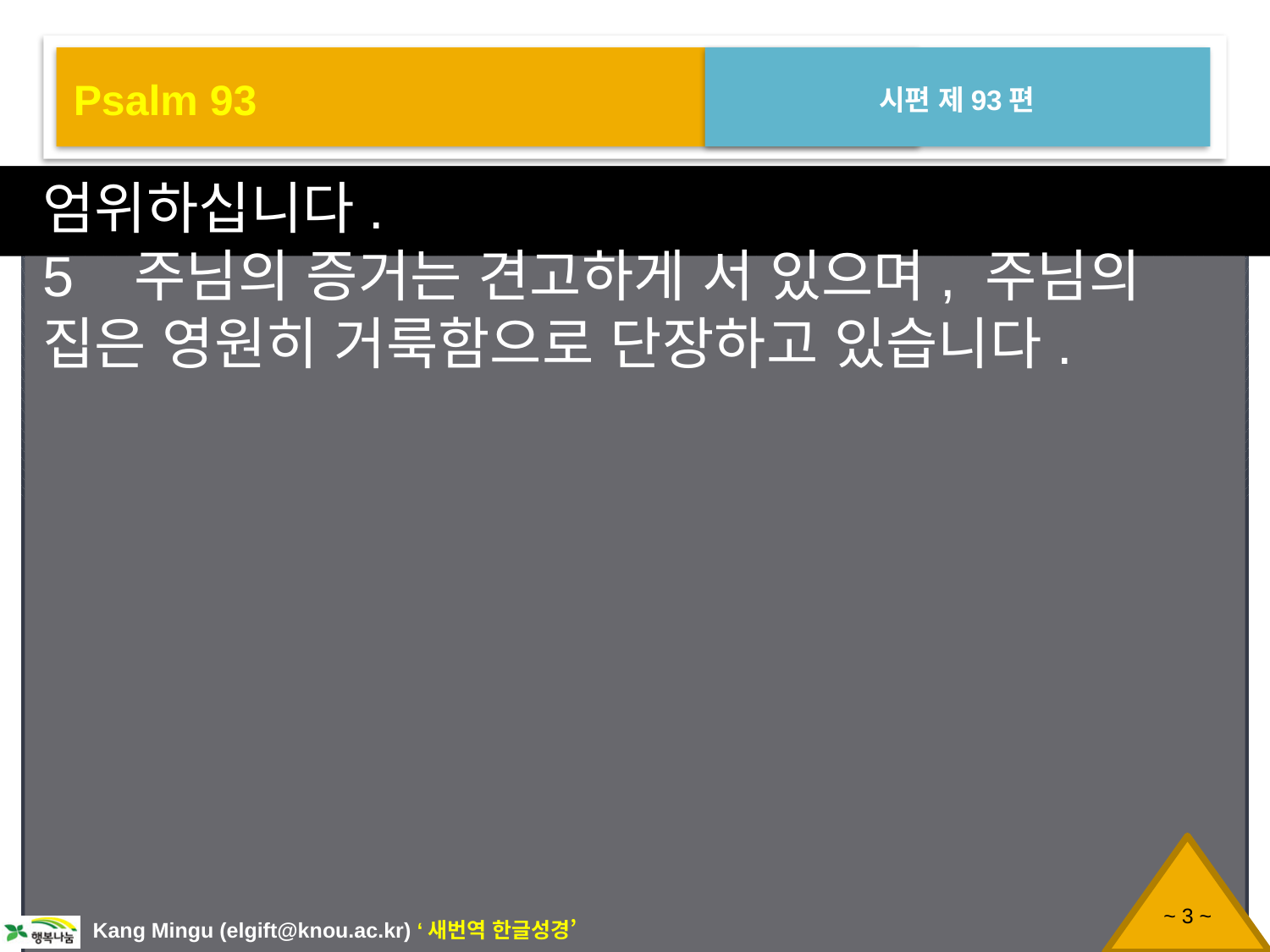

Psalm 93
시편 제93편
엄위하십니다.
5   주님의 증거는 견고하게 서 있으며, 주님의 집은 영원히 거룩함으로 단장하고 있습니다.